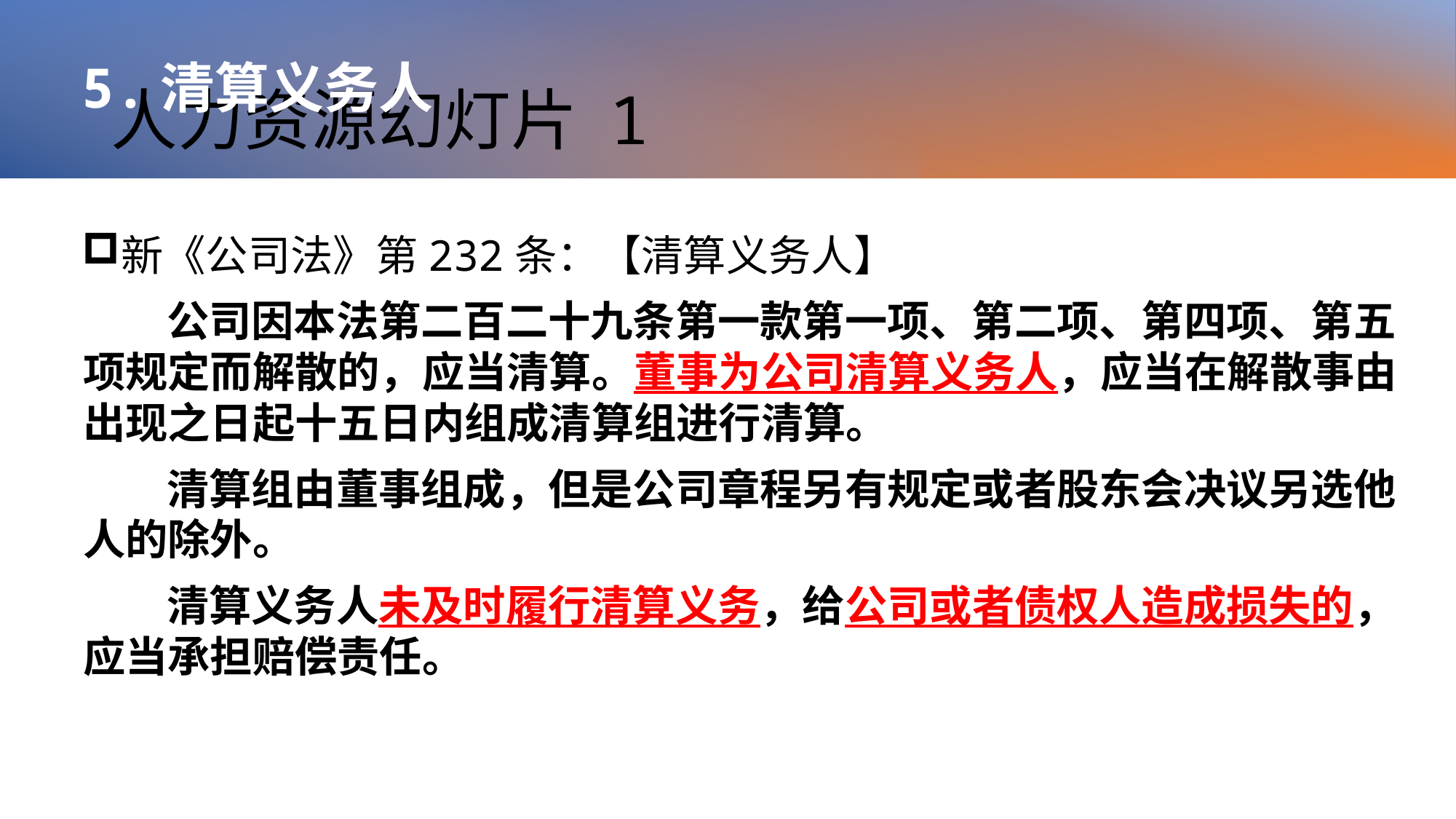

# 人力资源幻灯片 1
5.清算义务人
新《公司法》第232条：【清算义务人】
公司因本法第二百二十九条第一款第一项、第二项、第四项、第五项规定而解散的，应当清算。董事为公司清算义务人，应当在解散事由出现之日起十五日内组成清算组进行清算。
清算组由董事组成，但是公司章程另有规定或者股东会决议另选他人的除外。
清算义务人未及时履行清算义务，给公司或者债权人造成损失的，应当承担赔偿责任。